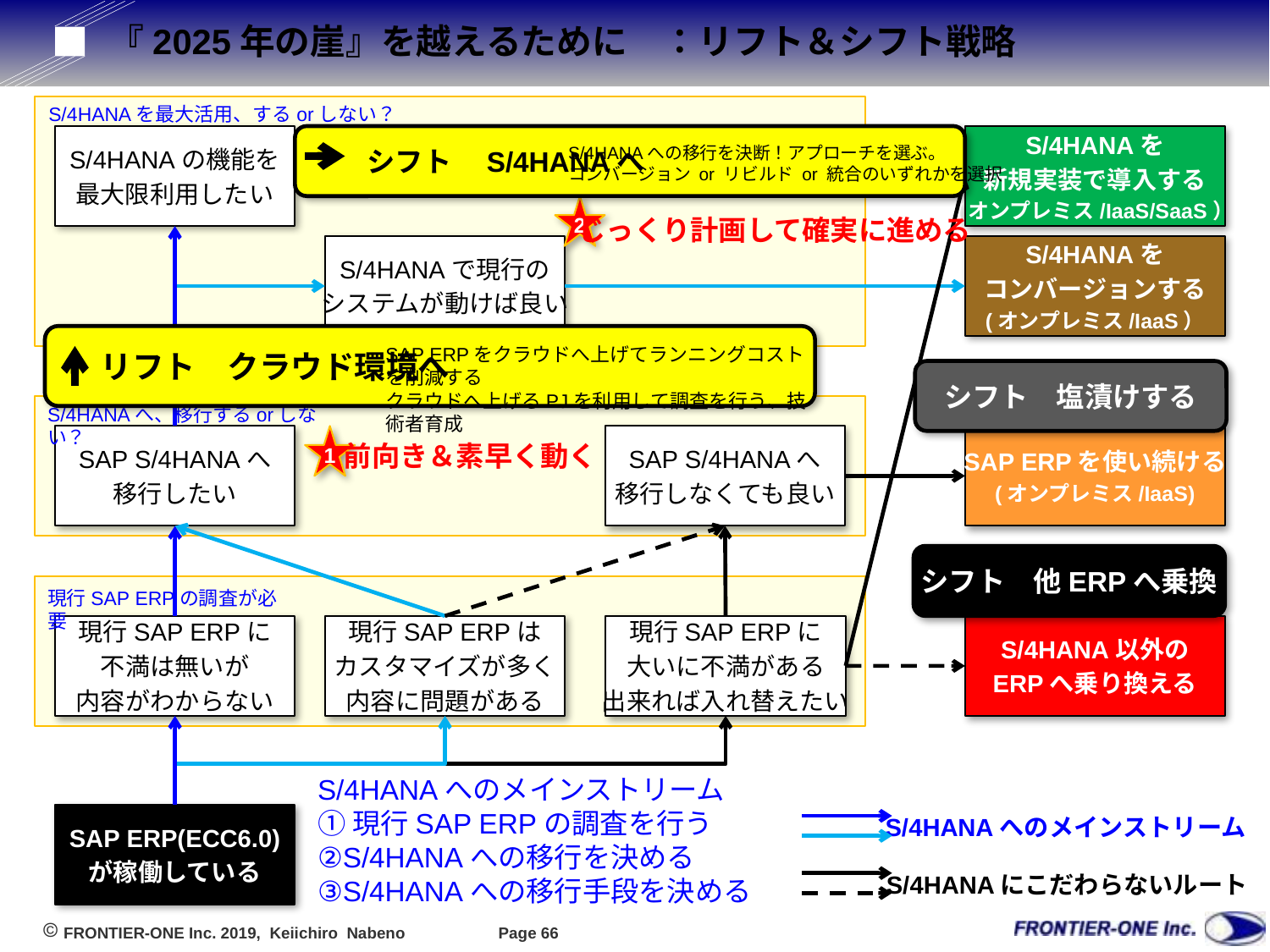

# 『2025年の崖』を越えるために　：リフト＆シフト戦略

S/4HANAを最大活用、するorしない？
S/4HANAの機能を
最大限利用したい
　　シフト　S/4HANAへ
S/4HANAへの移行を決断！アプローチを選ぶ。
コンバージョン or リビルド or 統合のいずれかを選択
S/4HANAを
新規実装で導入する
(オンプレミス/IaaS/SaaS）
2
じっくり計画して確実に進める
S/4HANAで現行の
システムが動けば良い
S/4HANAを
コンバージョンする
(オンプレミス/IaaS）
　 リフト　クラウド環境へ
SAP ERPをクラウドへ上げてランニングコストを削減する
クラウドへ上げるPJを利用して調査を行う、技術者育成
シフト　塩漬けする

S/4HANAへ、移行するorしない？
SAP S/4HANAへ
移行しなくても良い
SAP ERPを使い続ける
(オンプレミス/IaaS)
SAP S/4HANAへ
移行したい
1
前向き＆素早く動く
シフト　他ERPへ乗換

現行SAP ERPの調査が必要
現行SAP ERPに
不満は無いが
内容がわからない
現行SAP ERPは
カスタマイズが多く
内容に問題がある
現行SAP ERPに
大いに不満がある
出来れば入れ替えたい
S/4HANA以外の
ERPへ乗り換える
S/4HANAへのメインストリーム
①現行SAP ERPの調査を行う
②S/4HANAへの移行を決める
③S/4HANAへの移行手段を決める
SAP ERP(ECC6.0)
が稼働している
S/4HANAへのメインストリーム
S/4HANAにこだわらないルート